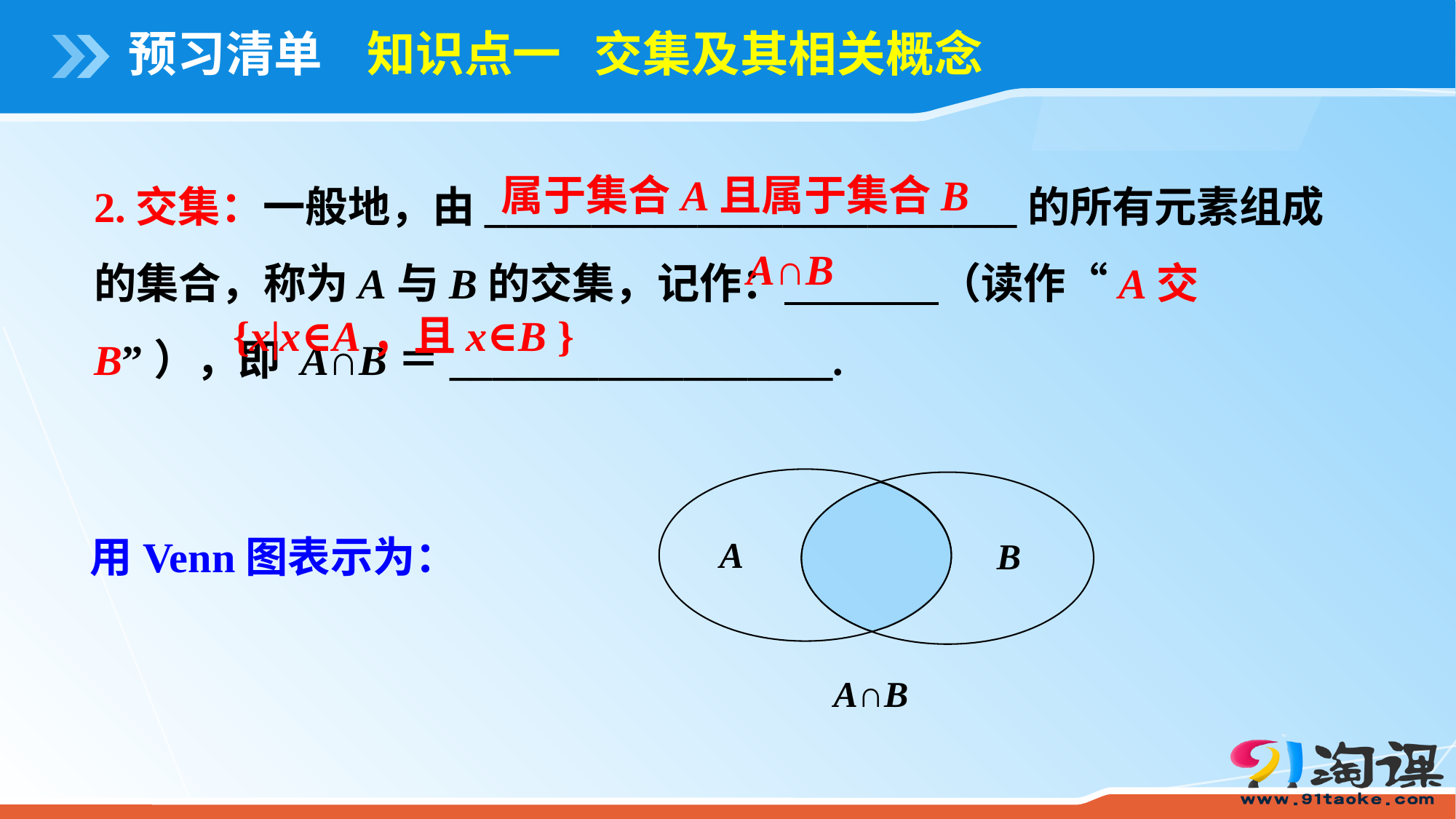

预习清单    知识点一   交集及其相关概念
2.交集：一般地，由_________________________的所有元素组成的集合，称为A与B的交集，记作：                （读作“A交B”），即 A∩B＝__________________.
属于集合A且属于集合B
A∩B
{x|x∈A，且x∈B }

A

B

用Venn图表示为：
A∩B